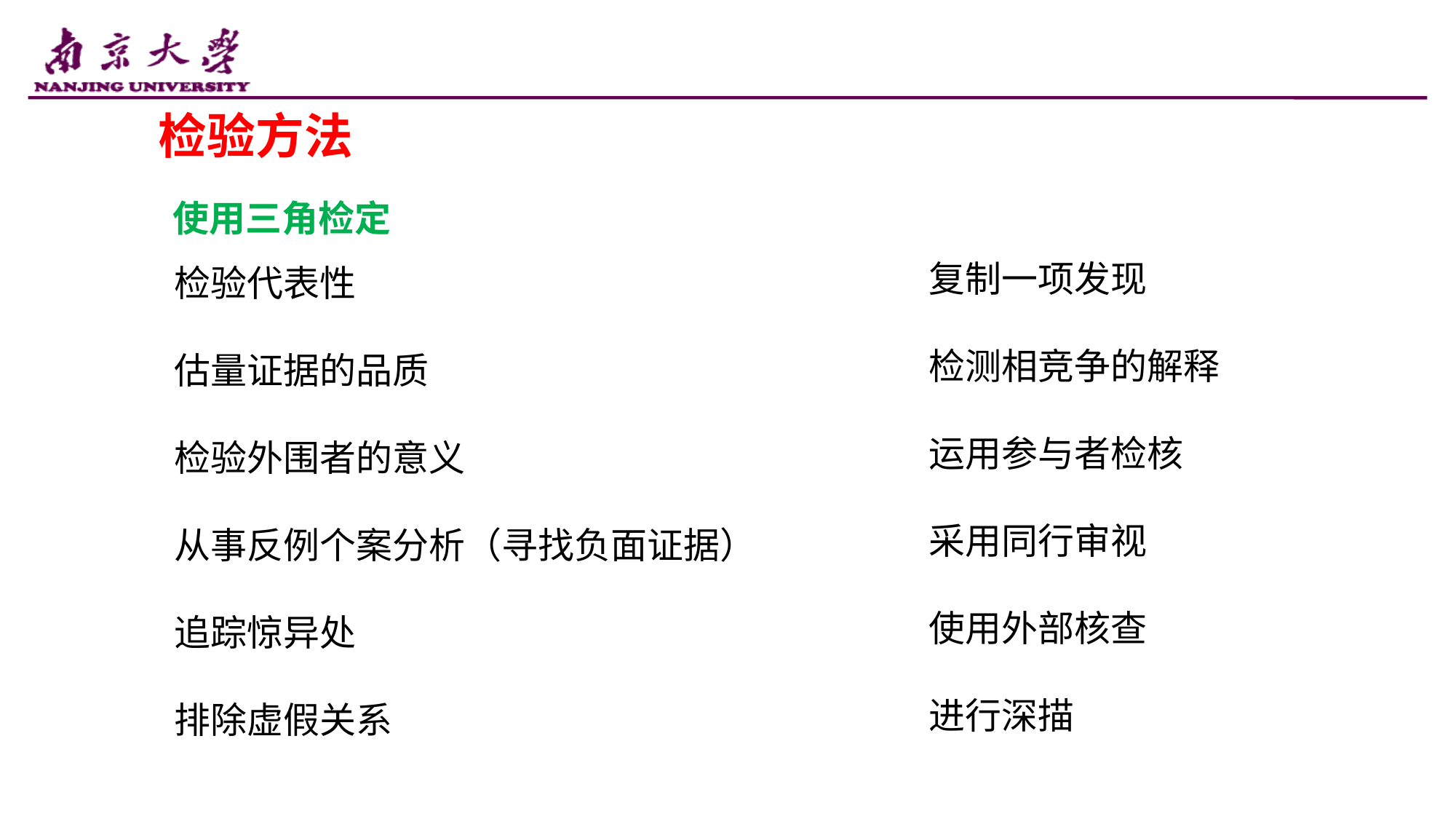

检验方法
使用三角检定
复制一项发现

检测相竞争的解释

运用参与者检核

采用同行审视

使用外部核查

进行深描
检验代表性

估量证据的品质

检验外围者的意义

从事反例个案分析（寻找负面证据）

追踪惊异处

排除虚假关系